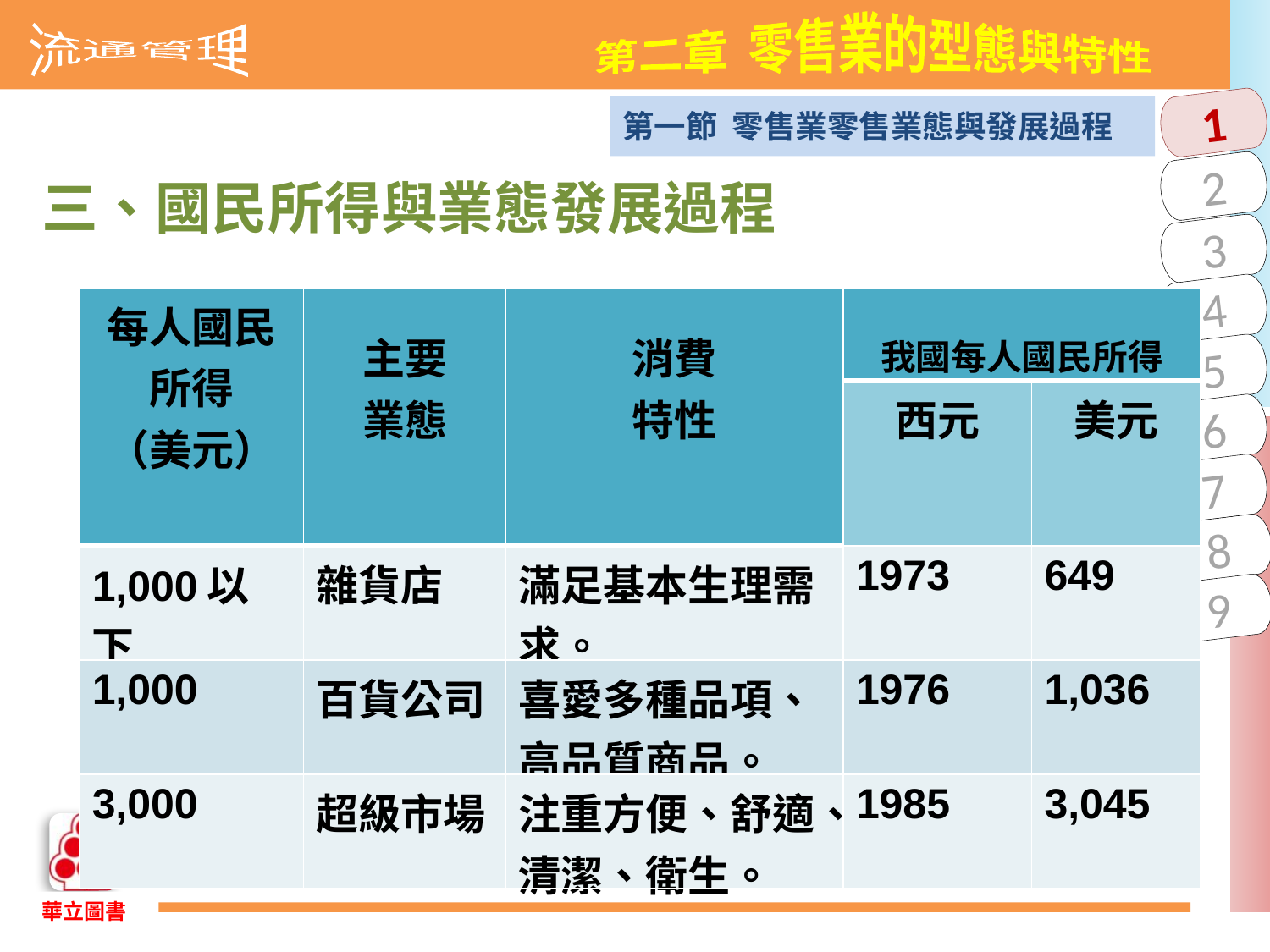

第一節  零售業零售業態與發展過程
三、國民所得與業態發展過程

| 每人國民所得 （美元） | 主要 業態 | 消費 特性 | 我國每人國民所得 |  |
| --- | --- | --- | --- | --- |
|  |  |  | 西元 | 美元 |
| 1,000以下 | 雜貨店 | 滿足基本生理需求。 | 1973 | 649 |
| 1,000 | 百貨公司 | 喜愛多種品項、高品質商品。 | 1976 | 1,036 |
| 3,000 | 超級市場 | 注重方便、舒適、清潔、衛生。 | 1985 | 3,045 |
表2-3　台灣國民所得與零售業態發展的關係